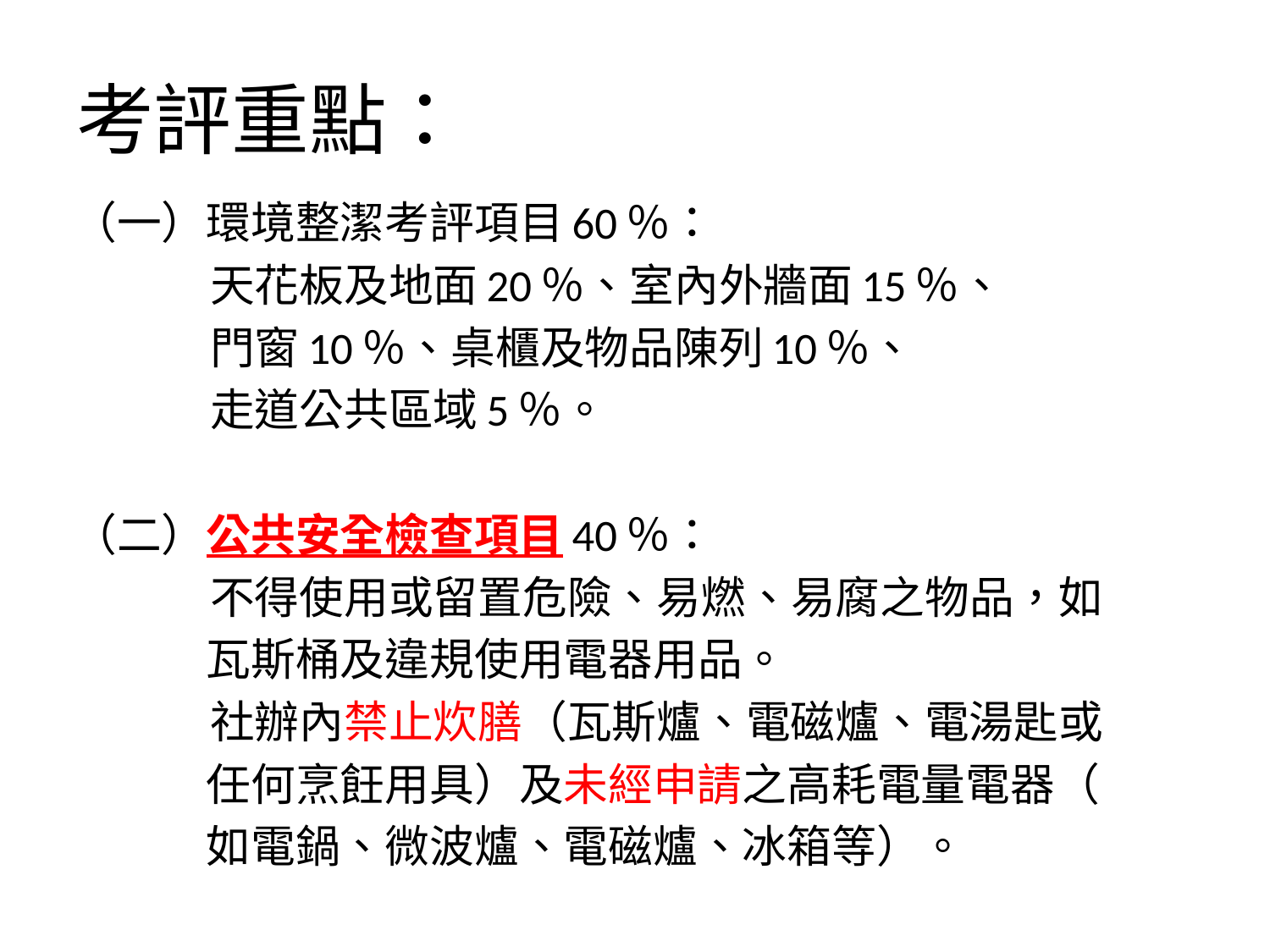

# 考評重點：
（一）環境整潔考評項目60％：
             天花板及地面20％、室內外牆面15％、
             門窗10％、桌櫃及物品陳列10％、
             走道公共區域5％。

（二）公共安全檢查項目40％：
             不得使用或留置危險、易燃、易腐之物品，如
　　　瓦斯桶及違規使用電器用品。
             社辦內禁止炊膳（瓦斯爐、電磁爐、電湯匙或
　　　任何烹飪用具）及未經申請之高耗電量電器（
　　　如電鍋、微波爐、電磁爐、冰箱等）。